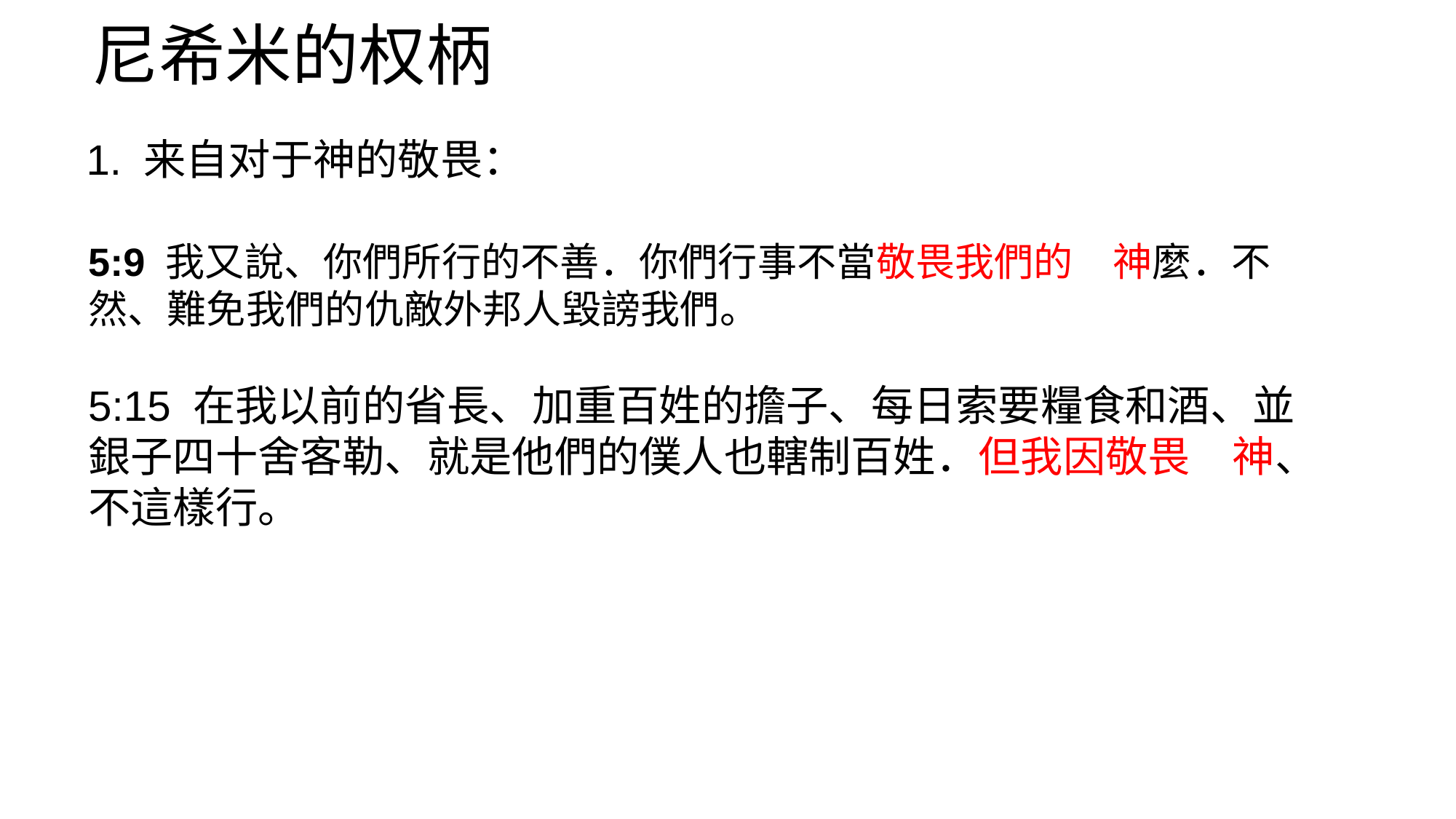

尼希米的权柄
1. 来自对于神的敬畏：
5:9 我又說、你們所行的不善．你們行事不當敬畏我們的　神麼．不然、難免我們的仇敵外邦人毀謗我們。

5:15 在我以前的省長、加重百姓的擔子、每日索要糧食和酒、並銀子四十舍客勒、就是他們的僕人也轄制百姓．但我因敬畏　神、不這樣行。